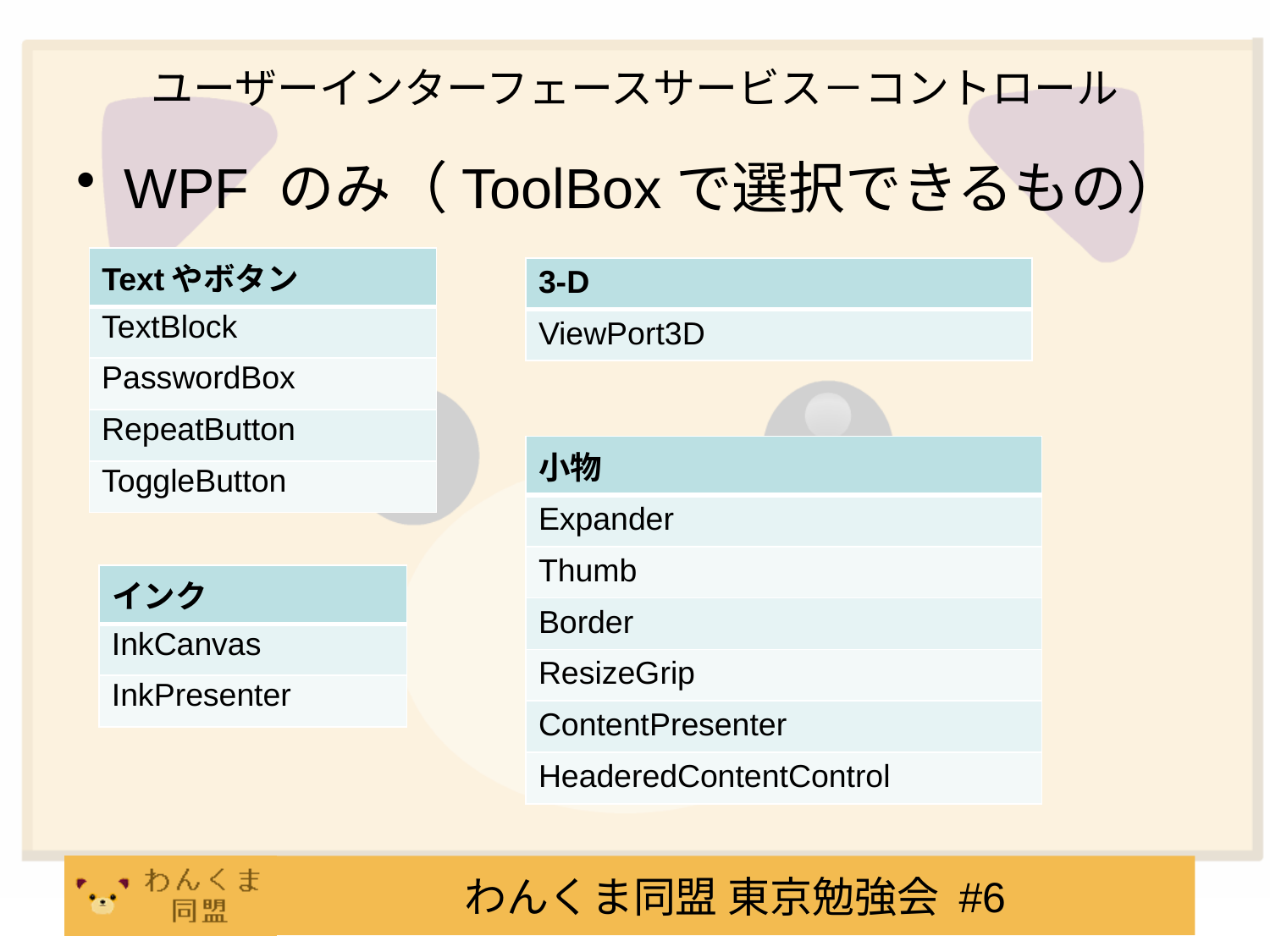

# ユーザーインターフェースサービス－コントロール
WPF のみ（ToolBoxで選択できるもの）

| Textやボタン |
| --- |
| TextBlock |
| PasswordBox |
| RepeatButton |
| ToggleButton |
| 3-D |
| --- |
| ViewPort3D |
| 小物 |
| --- |
| Expander |
| Thumb |
| Border |
| ResizeGrip |
| ContentPresenter |
| HeaderedContentControl |
| インク |
| --- |
| InkCanvas |
| InkPresenter |